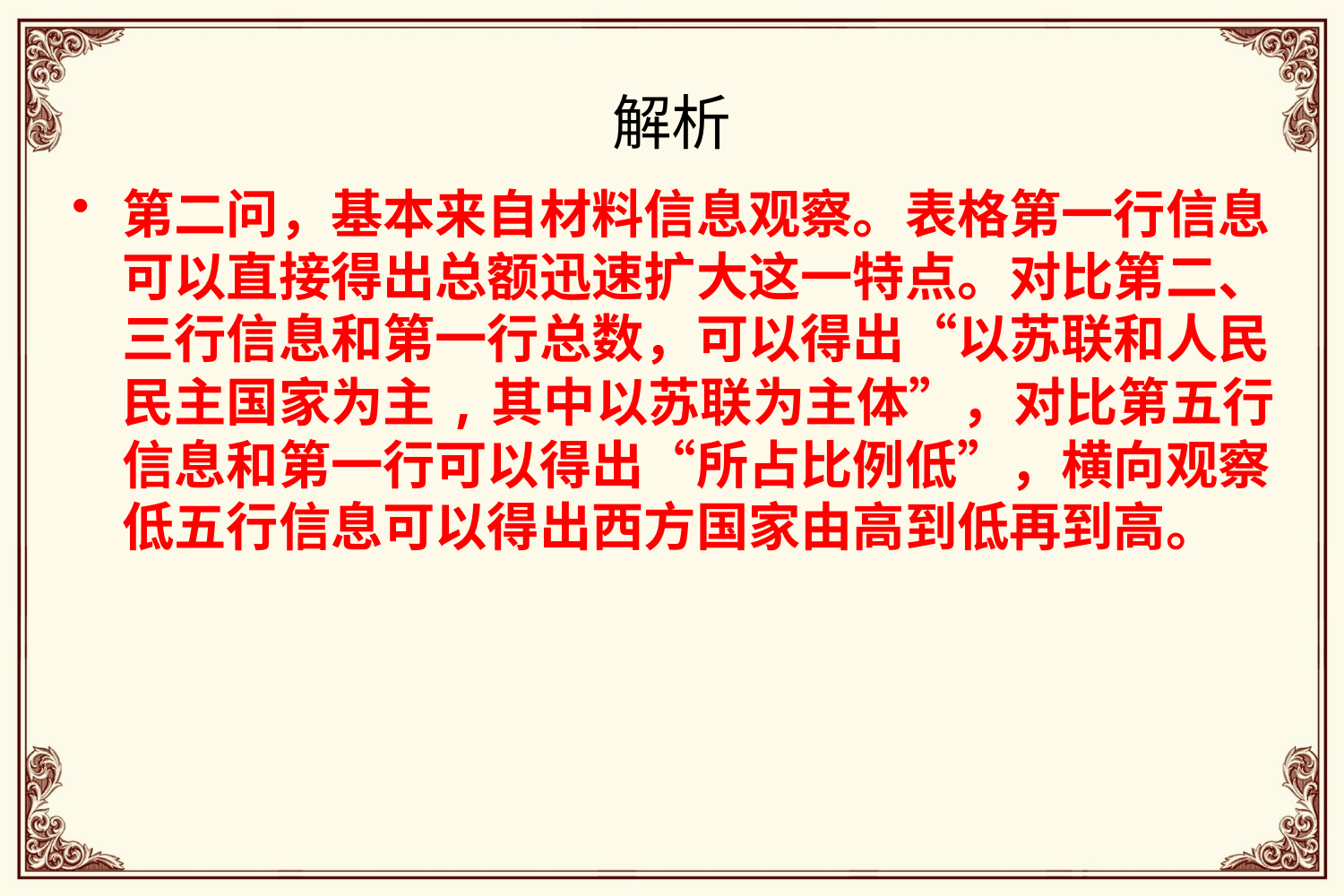

# 解析
第二问，基本来自材料信息观察。表格第一行信息可以直接得出总额迅速扩大这一特点。对比第二、三行信息和第一行总数，可以得出“以苏联和人民民主国家为主,其中以苏联为主体”，对比第五行信息和第一行可以得出“所占比例低”，横向观察低五行信息可以得出西方国家由高到低再到高。